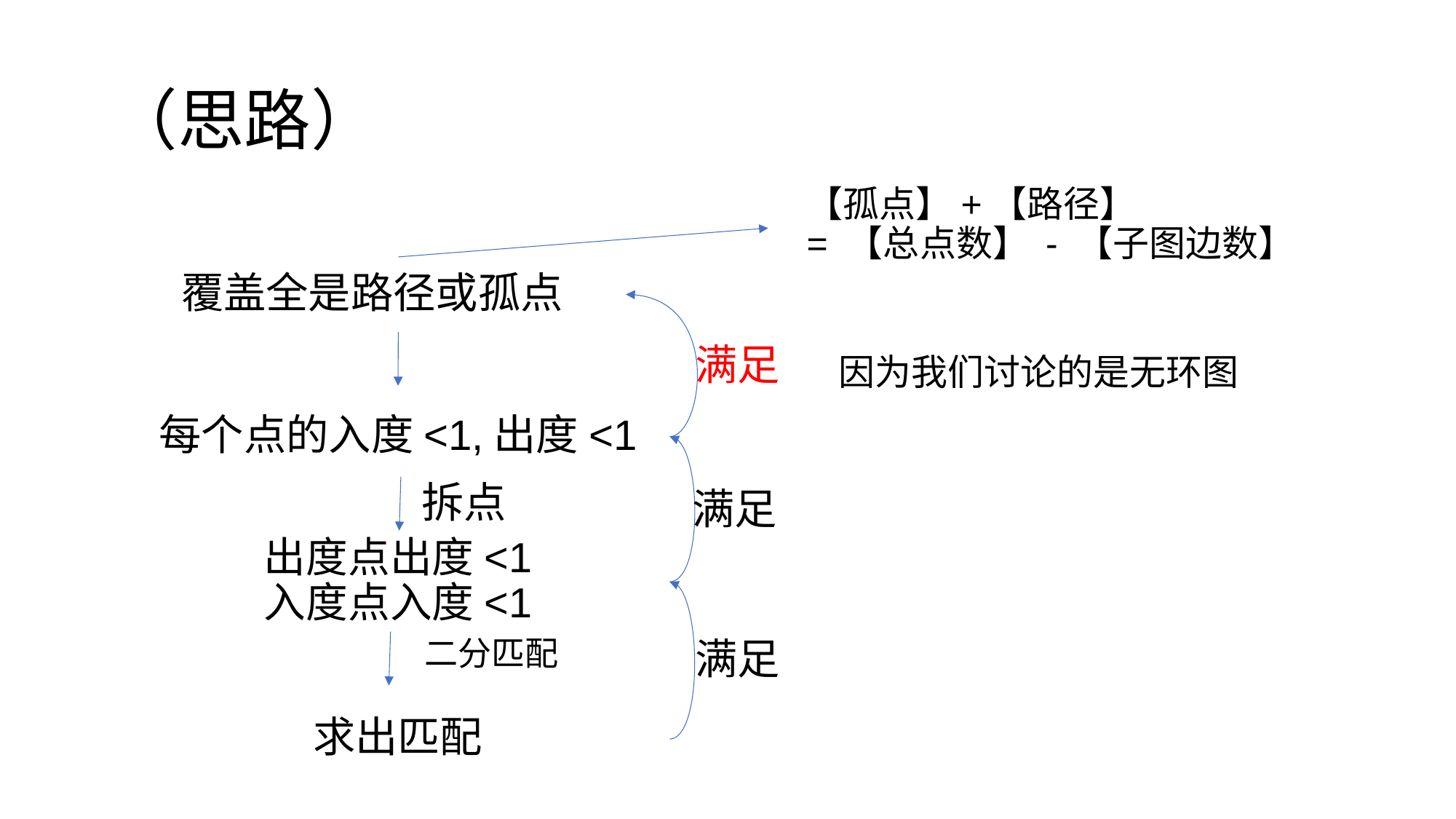

# （思路）

【孤点】+【路径】
= 【总点数】 - 【子图边数】
覆盖全是路径或孤点
因为我们讨论的是无环图
满足
每个点的入度<1,出度<1
拆点
满足
出度点出度<1
入度点入度<1
二分匹配
满足
求出匹配